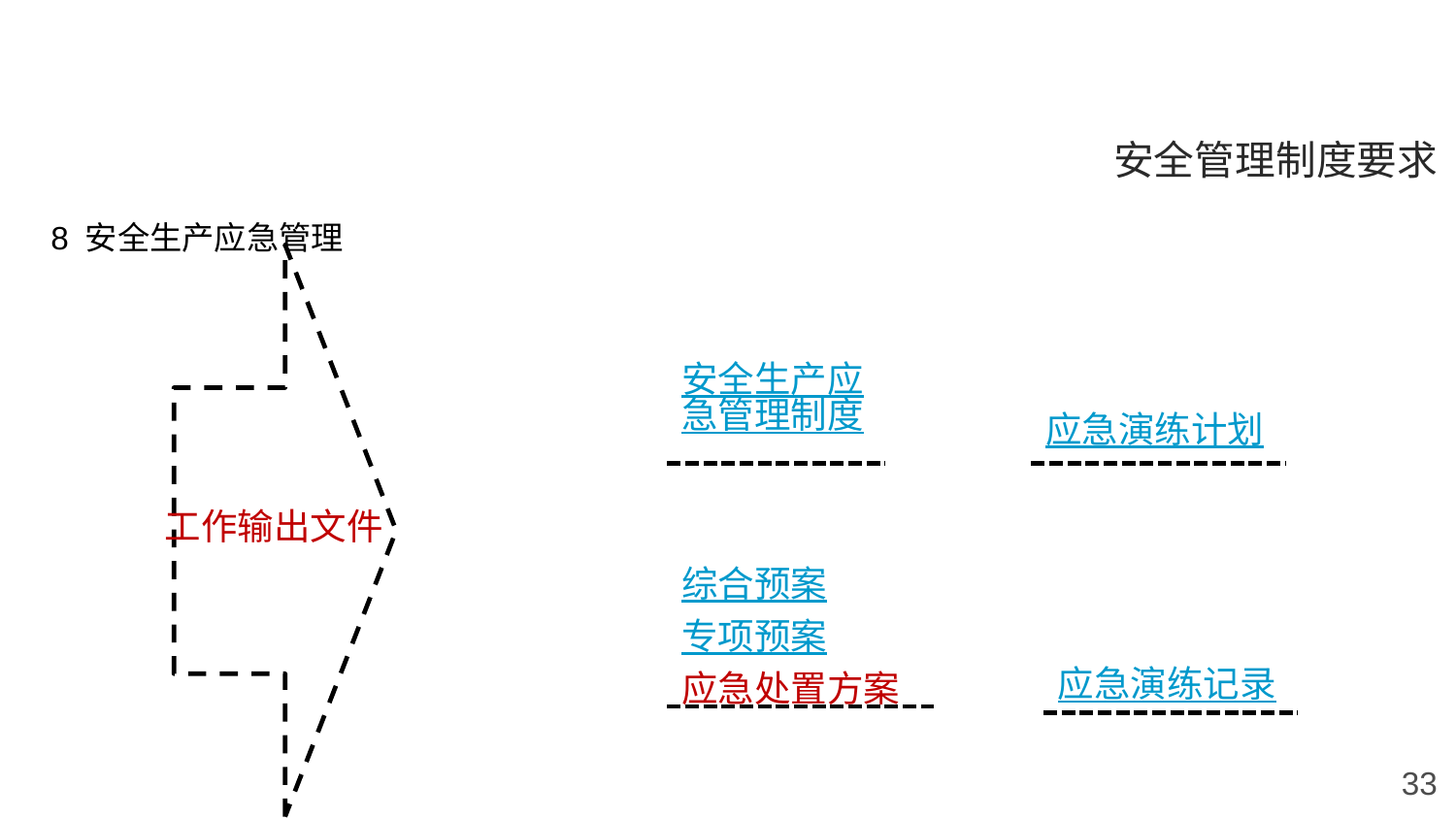

安全管理制度要求
8 安全生产应急管理

工作输出文件
安全生产应急管理制度
应急演练计划
综合预案
专项预案
应急处置方案
应急演练记录